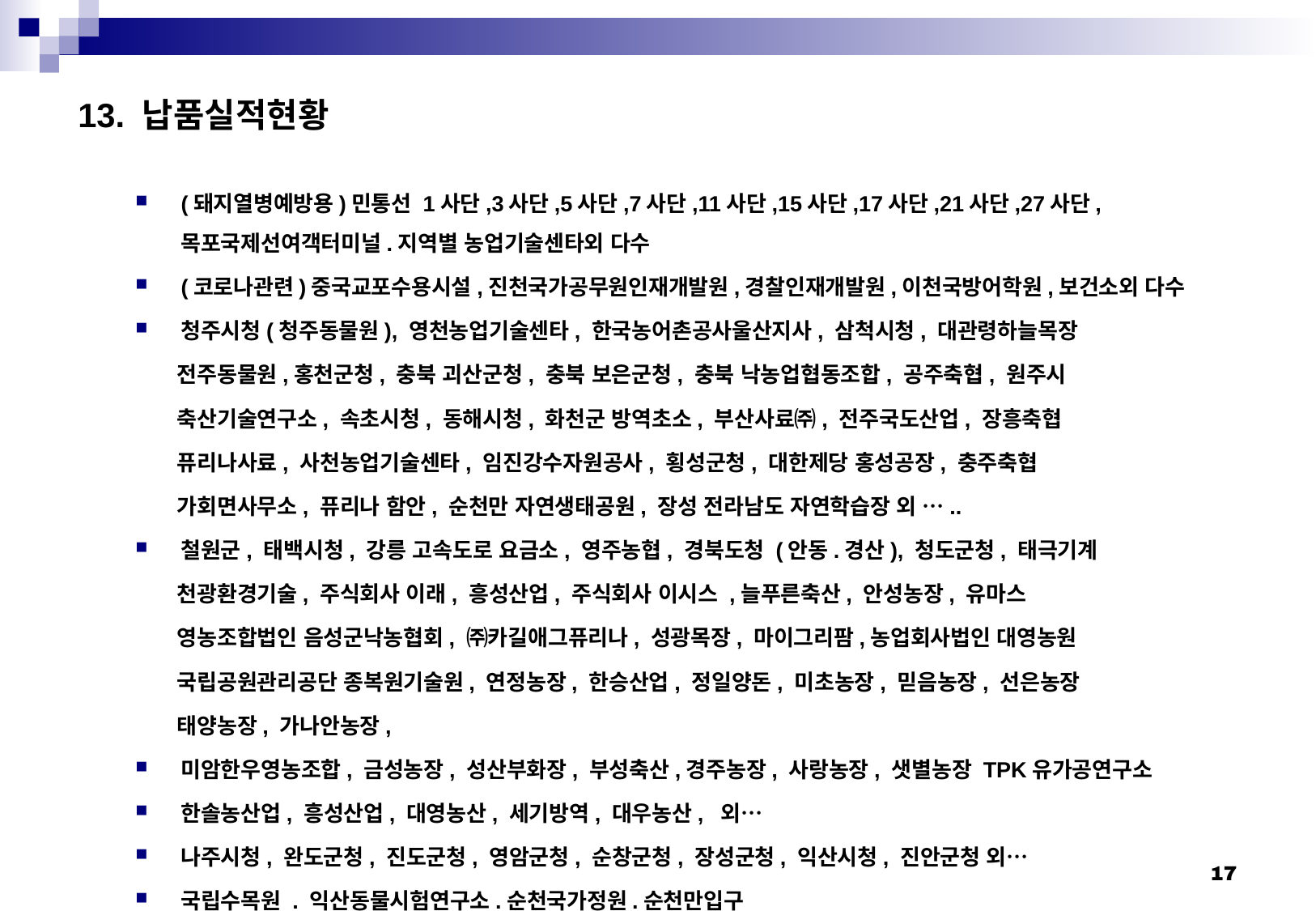

13. 납품실적현황
(돼지열병예방용)민통선 1사단,3사단,5사단,7사단,11사단,15사단,17사단,21사단,27사단,목포국제선여객터미널.지역별 농업기술센타외 다수
(코로나관련)중국교포수용시설,진천국가공무원인재개발원,경찰인재개발원,이천국방어학원,보건소외 다수
청주시청(청주동물원), 영천농업기술센타, 한국농어촌공사울산지사, 삼척시청, 대관령하늘목장
      전주동물원,홍천군청, 충북 괴산군청, 충북 보은군청, 충북 낙농업협동조합, 공주축협, 원주시
      축산기술연구소, 속초시청, 동해시청, 화천군 방역초소, 부산사료㈜, 전주국도산업, 장흥축협
      퓨리나사료, 사천농업기술센타, 임진강수자원공사, 횡성군청, 대한제당 홍성공장, 충주축협
      가회면사무소, 퓨리나 함안, 순천만 자연생태공원, 장성 전라남도 자연학습장 외 …..
철원군, 태백시청, 강릉 고속도로 요금소, 영주농협, 경북도청 (안동.경산), 청도군청, 태극기계
      천광환경기술, 주식회사 이래, 흥성산업, 주식회사 이시스 ,늘푸른축산, 안성농장, 유마스
      영농조합법인 음성군낙농협회, ㈜카길애그퓨리나, 성광목장, 마이그리팜,농업회사법인 대영농원
      국립공원관리공단 종복원기술원, 연정농장, 한승산업, 정일양돈, 미초농장, 믿음농장, 선은농장
      태양농장, 가나안농장,
미암한우영농조합, 금성농장, 성산부화장, 부성축산,경주농장, 사랑농장, 샛별농장 TPK유가공연구소
한솔농산업, 흥성산업, 대영농산, 세기방역, 대우농산,  외…
나주시청, 완도군청, 진도군청, 영암군청, 순창군청, 장성군청, 익산시청, 진안군청 외…
국립수목원 . 익산동물시험연구소.순천국가정원.순천만입구

17